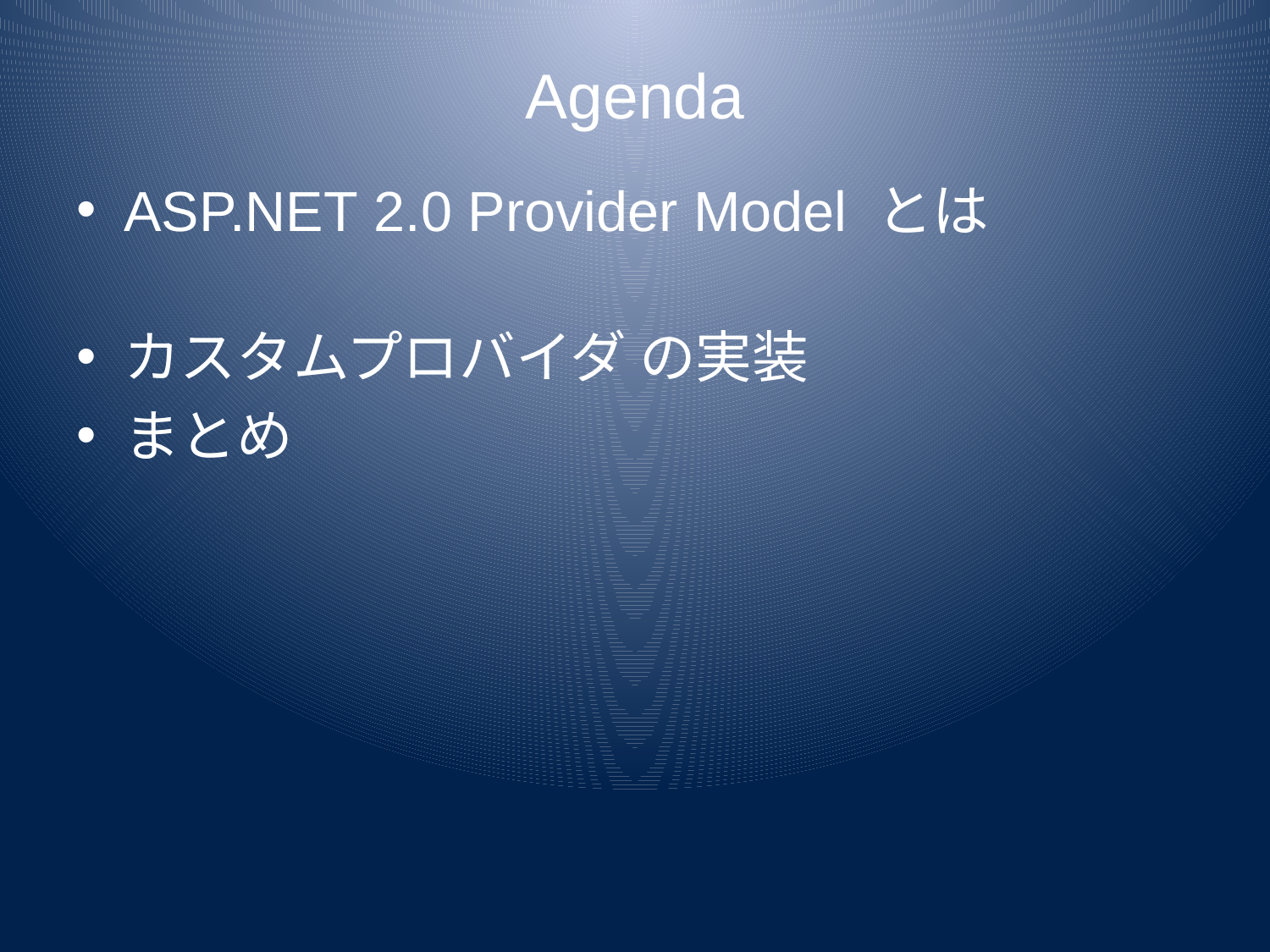

# Agenda
ASP.NET 2.0 Provider Model とは
カスタムプロバイダ の実装
まとめ